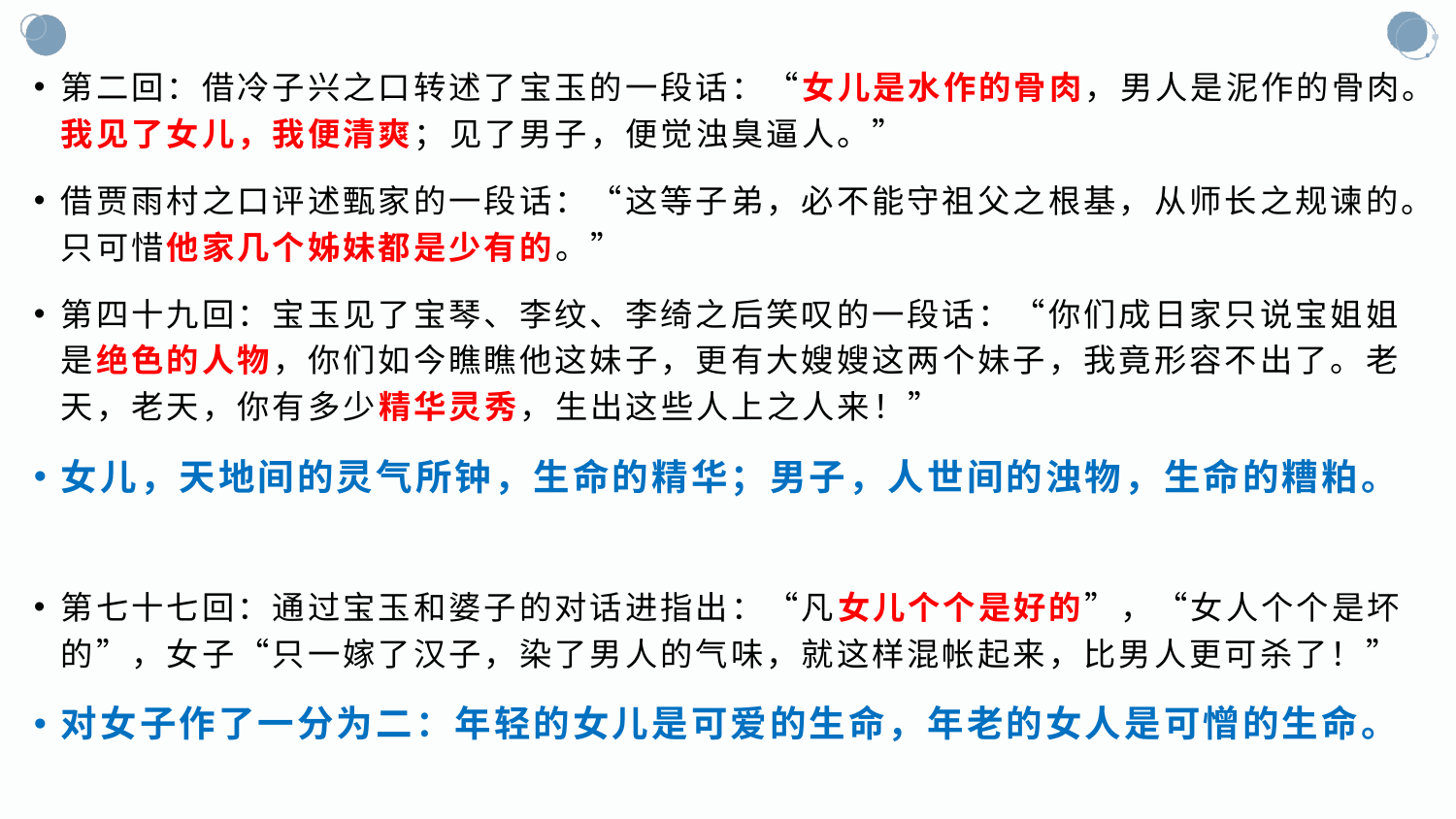

第二回：借冷子兴之口转述了宝玉的一段话：“女儿是水作的骨肉，男人是泥作的骨肉。我见了女儿，我便清爽；见了男子，便觉浊臭逼人。”
借贾雨村之口评述甄家的一段话：“这等子弟，必不能守祖父之根基，从师长之规谏的。只可惜他家几个姊妹都是少有的。”
第四十九回：宝玉见了宝琴、李纹、李绮之后笑叹的一段话：“你们成日家只说宝姐姐是绝色的人物，你们如今瞧瞧他这妹子，更有大嫂嫂这两个妹子，我竟形容不出了。老天，老天，你有多少精华灵秀，生出这些人上之人来！”
女儿，天地间的灵气所钟，生命的精华；男子，人世间的浊物，生命的糟粕。

第七十七回：通过宝玉和婆子的对话进指出：“凡女儿个个是好的”，“女人个个是坏的”，女子“只一嫁了汉子，染了男人的气味，就这样混帐起来，比男人更可杀了！”
对女子作了一分为二：年轻的女儿是可爱的生命，年老的女人是可憎的生命。